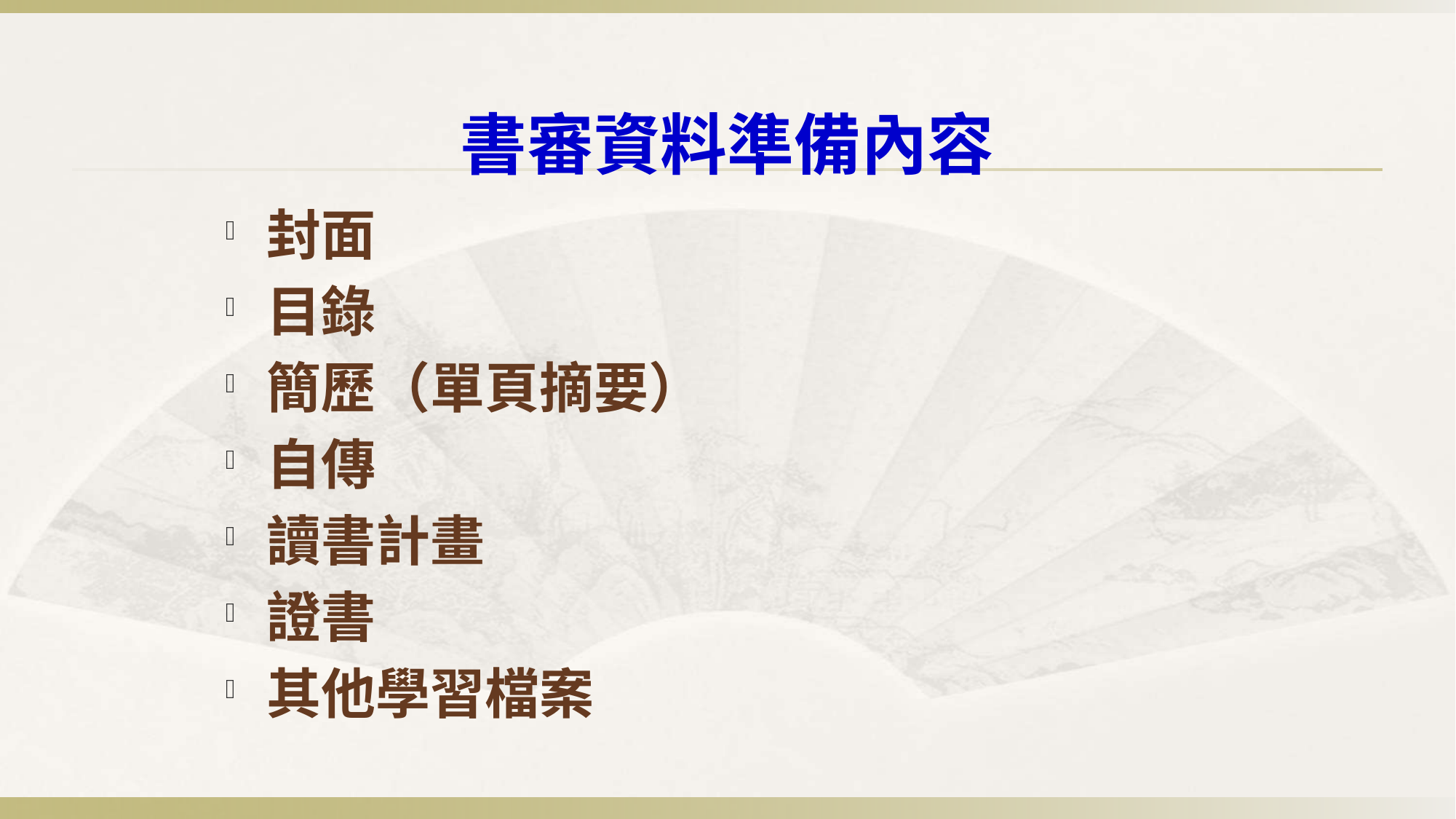

# 書審資料準備內容
封面
目錄
簡歷（單頁摘要）
自傳
讀書計畫
證書
其他學習檔案